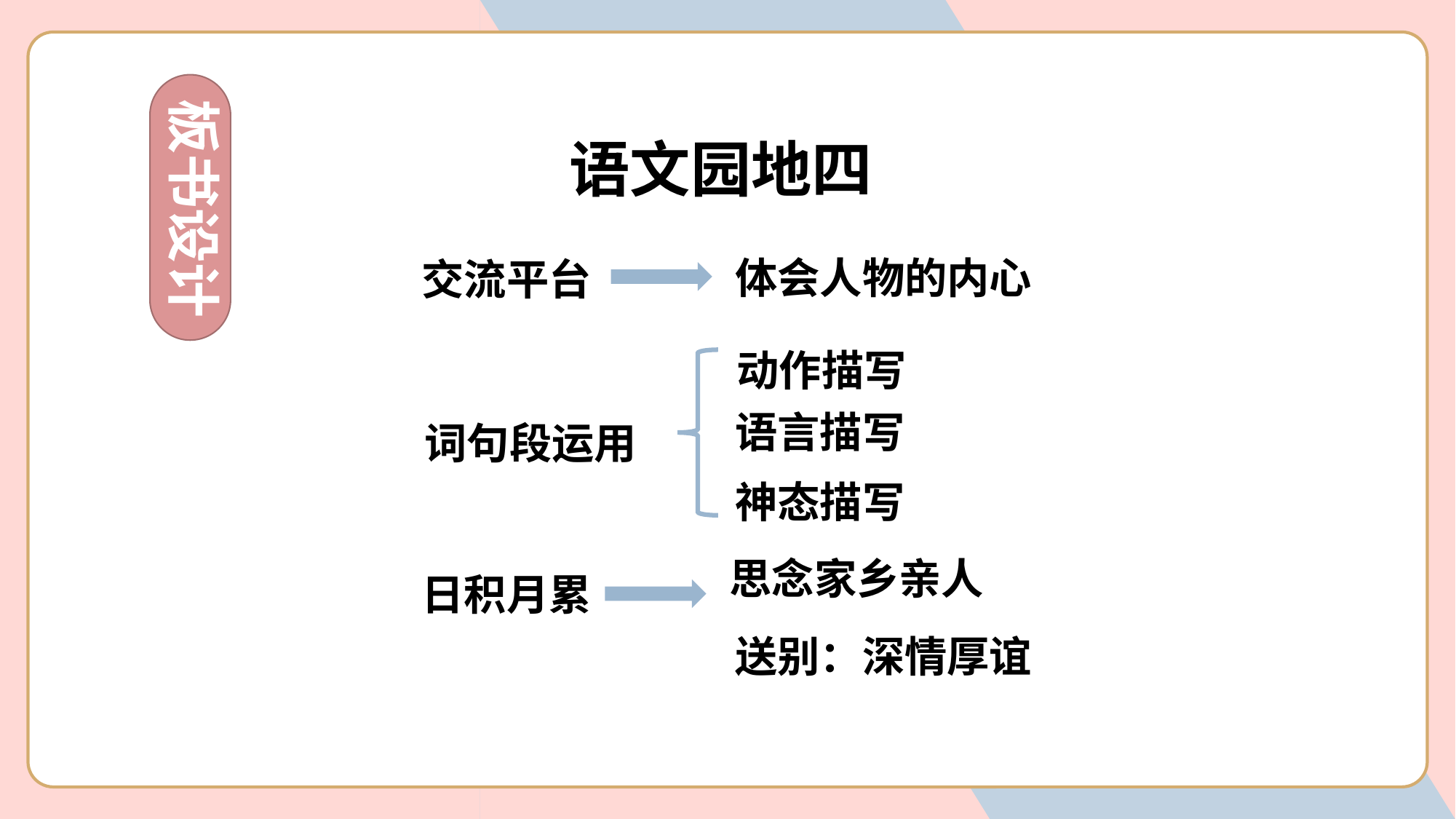

板书设计
语文园地四
体会人物的内心
交流平台

动作描写

语言描写
词句段运用
神态描写
思念家乡亲人
日积月累

送别：深情厚谊